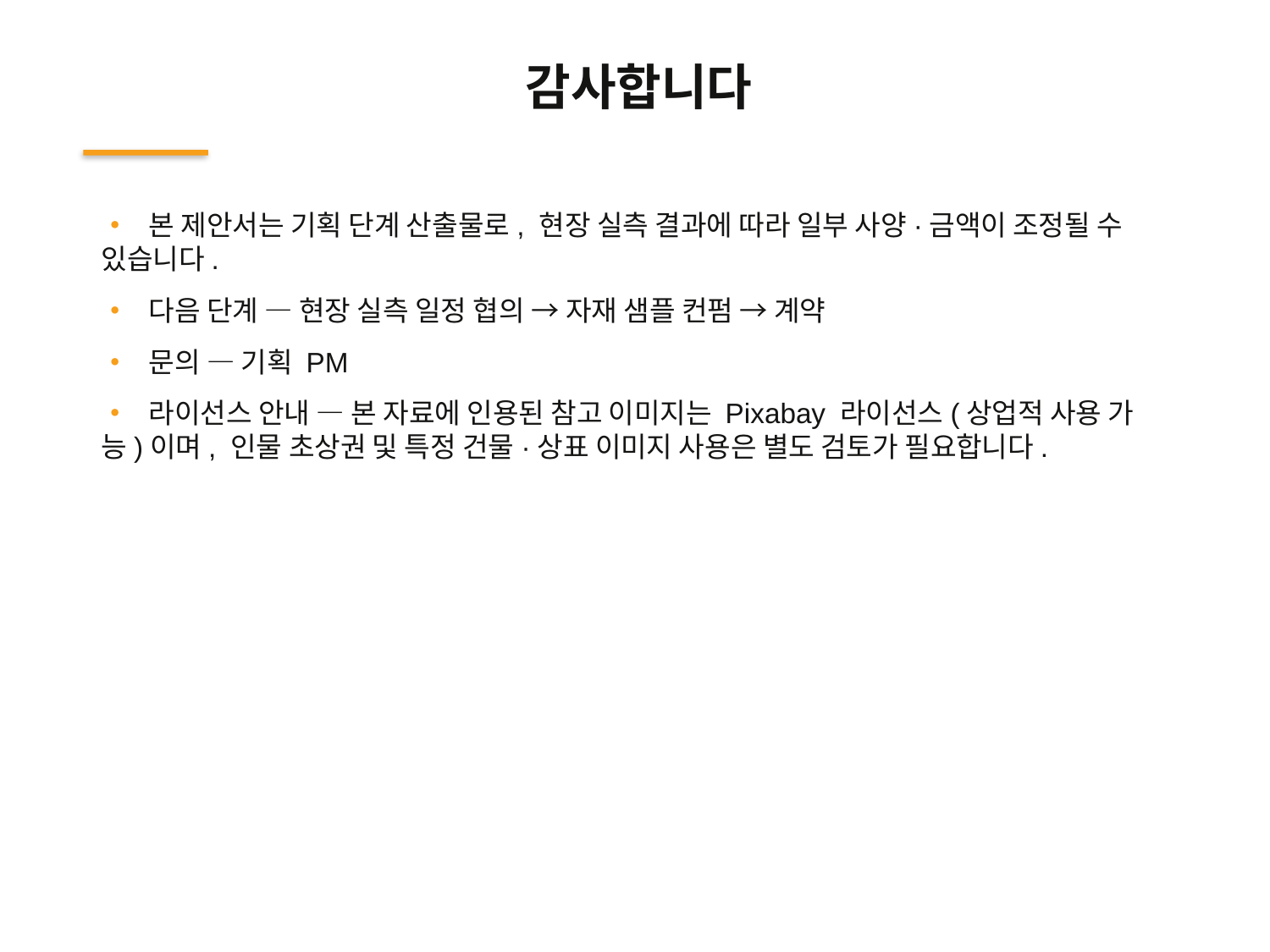

감사합니다

•  본 제안서는 기획 단계 산출물로, 현장 실측 결과에 따라 일부 사양·금액이 조정될 수 있습니다.
•  다음 단계 — 현장 실측 일정 협의 → 자재 샘플 컨펌 → 계약
•  문의 — 기획 PM
•  라이선스 안내 — 본 자료에 인용된 참고 이미지는 Pixabay 라이선스(상업적 사용 가능)이며, 인물 초상권 및 특정 건물·상표 이미지 사용은 별도 검토가 필요합니다.